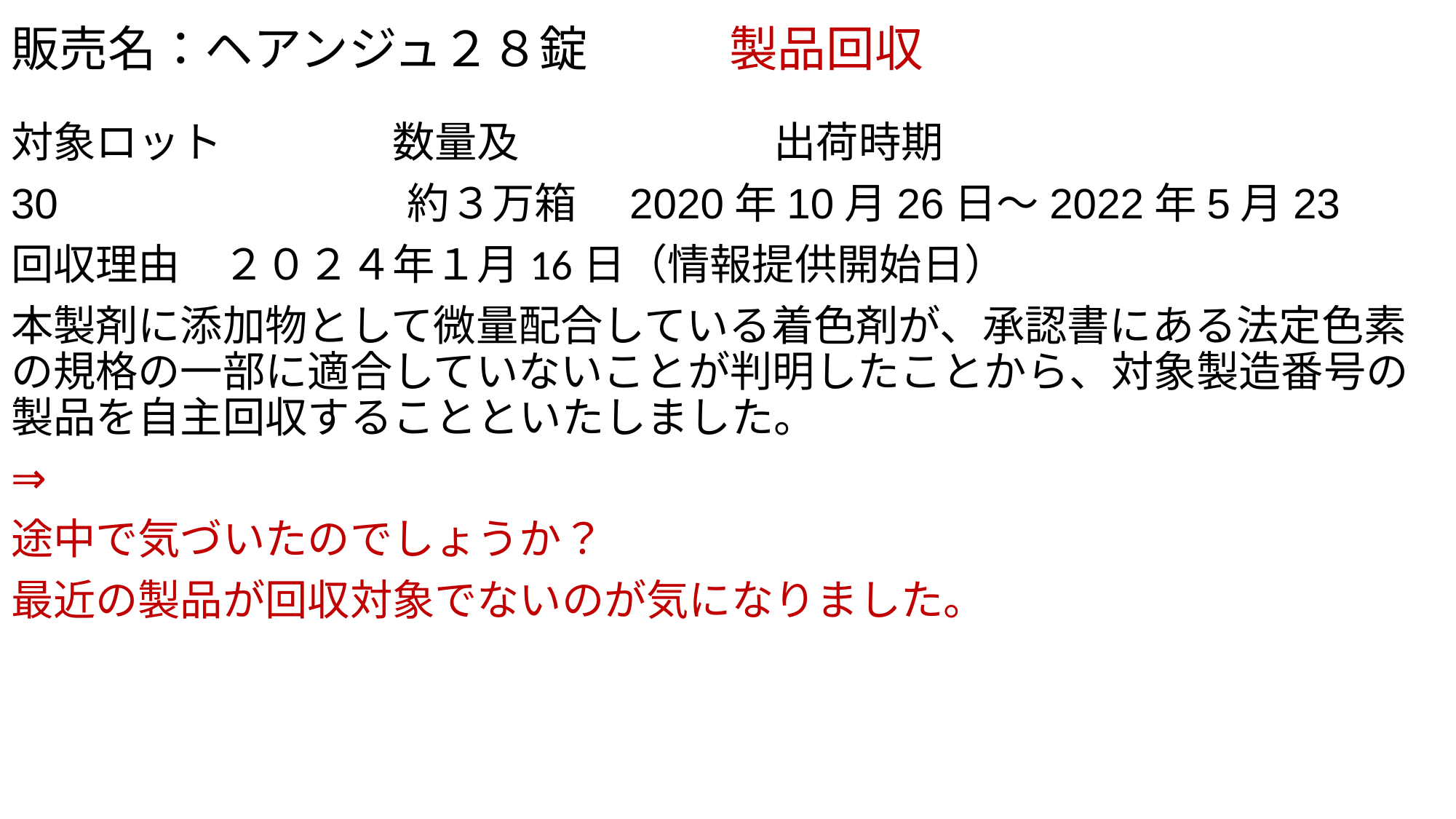

# 販売名：ヘアンジュ２８錠   　　 製品回収
対象ロット　　　　数量及　　　　　　出荷時期
30　　　　　　　　約３万箱　2020年10月26日～2022年5月23
回収理由　２０２４年１月16日（情報提供開始日）
本製剤に添加物として微量配合している着色剤が、承認書にある法定色素の規格の一部に適合していないことが判明したことから、対象製造番号の製品を自主回収することといたしました。
⇒
途中で気づいたのでしょうか？
最近の製品が回収対象でないのが気になりました。